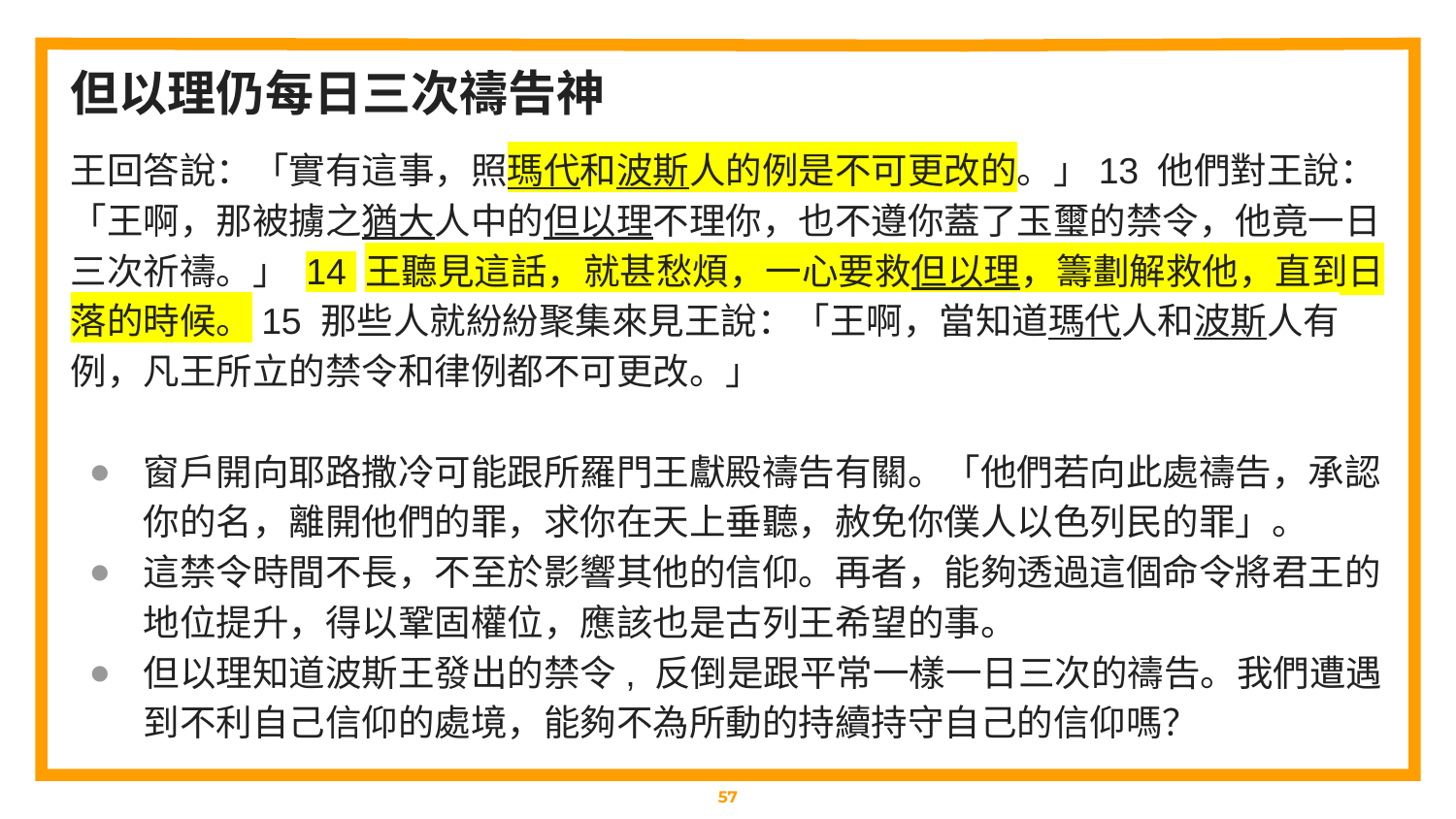

但以理仍每日三次禱告神
王回答說：「實有這事，照瑪代和波斯人的例是不可更改的。」13 他們對王說：「王啊，那被擄之猶大人中的但以理不理你，也不遵你蓋了玉璽的禁令，他竟一日三次祈禱。」 14 王聽見這話，就甚愁煩，一心要救但以理，籌劃解救他，直到日落的時候。15 那些人就紛紛聚集來見王說：「王啊，當知道瑪代人和波斯人有例，凡王所立的禁令和律例都不可更改。」

窗戶開向耶路撒冷可能跟所羅門王獻殿禱告有關。「他們若向此處禱告，承認你的名，離開他們的罪，求你在天上垂聽，赦免你僕人以色列民的罪」。
這禁令時間不長，不至於影響其他的信仰。再者，能夠透過這個命令將君王的地位提升，得以鞏固權位，應該也是古列王希望的事。
但以理知道波斯王發出的禁令, 反倒是跟平常一樣一日三次的禱告。我們遭遇到不利自己信仰的處境，能夠不為所動的持續持守自己的信仰嗎？

57